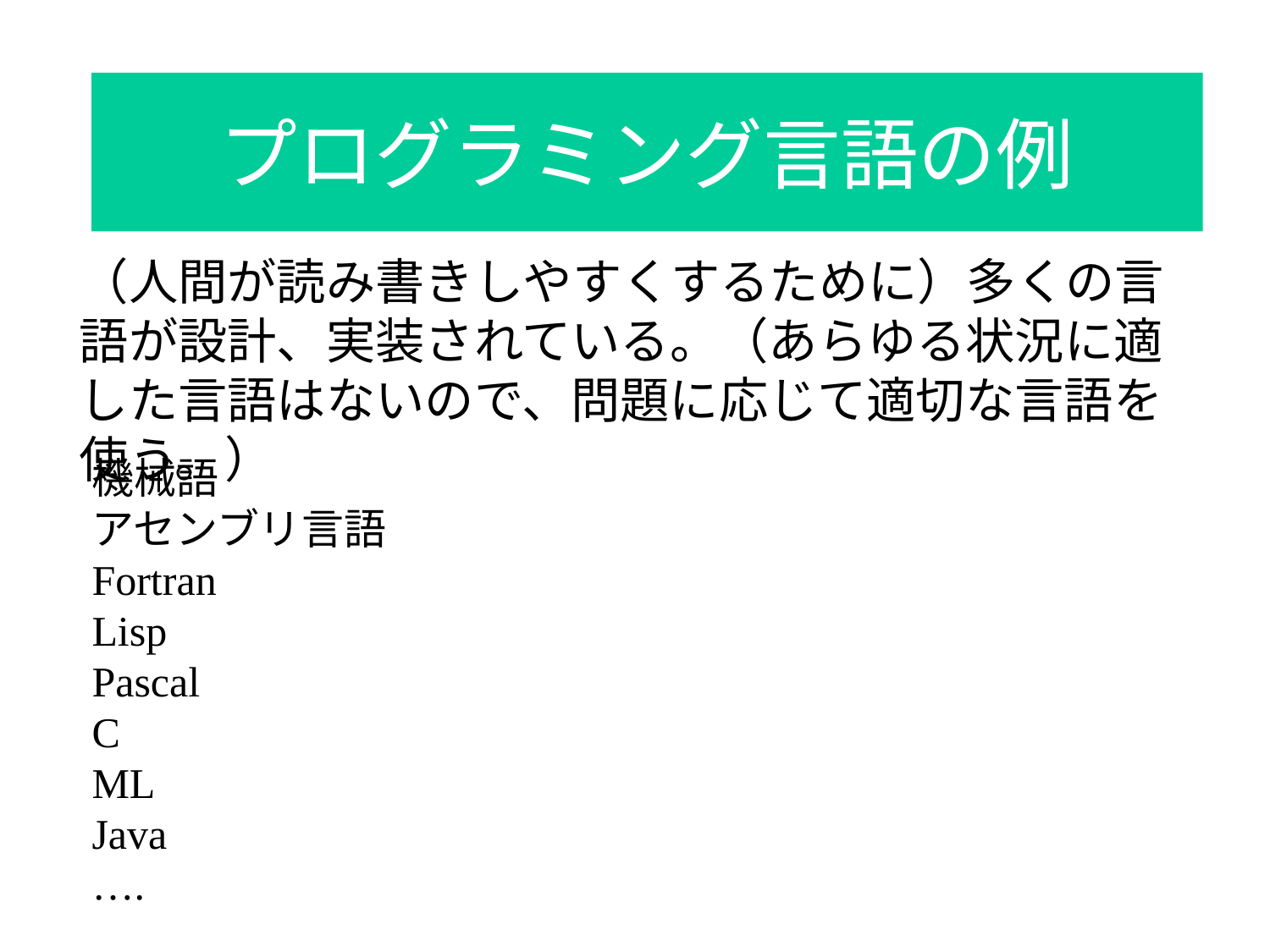

# プログラミング言語の例
（人間が読み書きしやすくするために）多くの言語が設計、実装されている。（あらゆる状況に適した言語はないので、問題に応じて適切な言語を使う。）
機械語
アセンブリ言語
Fortran
Lisp
Pascal
C
ML
Java
….